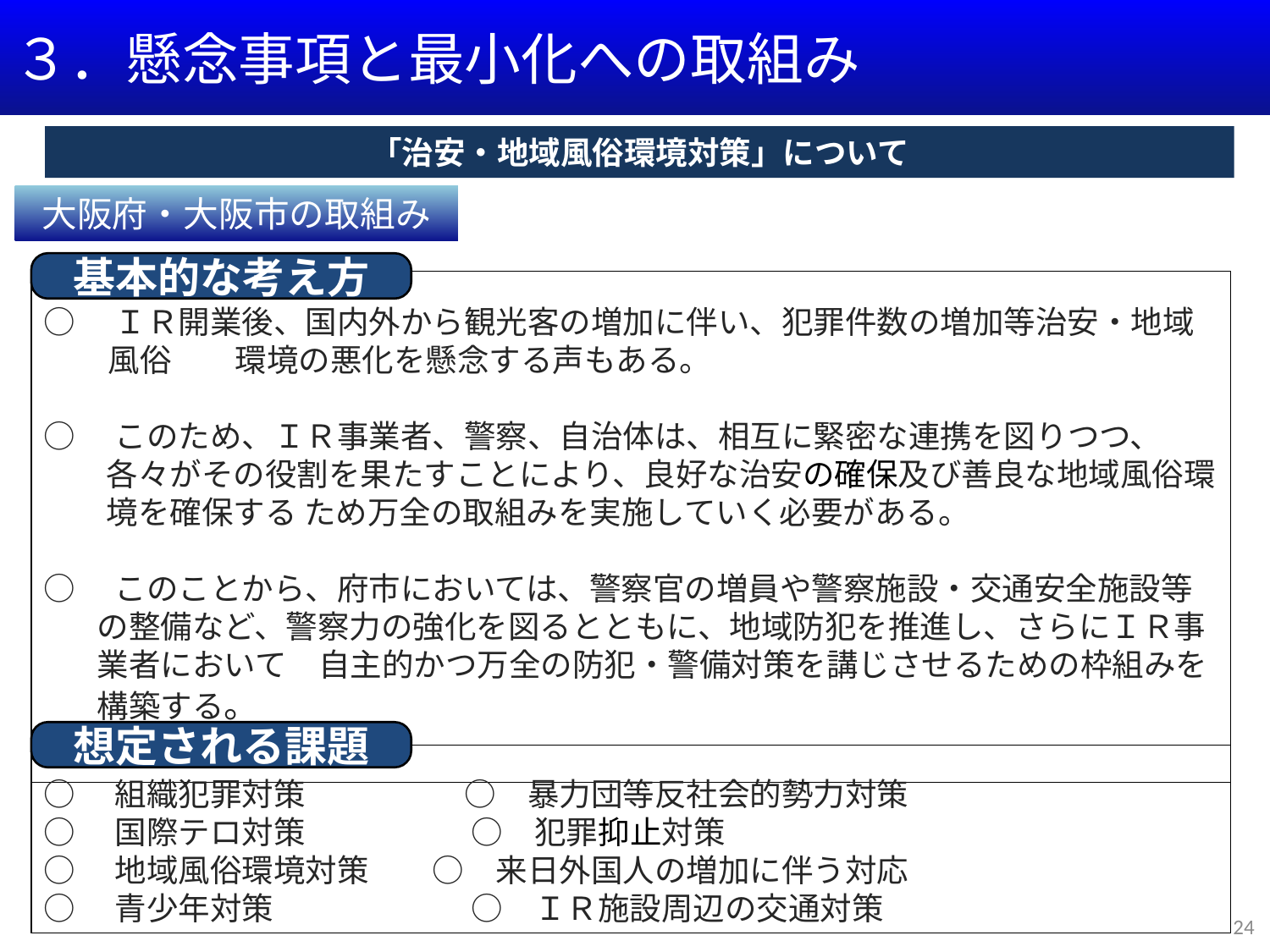

３．懸念事項と最小化への取組み
「治安・地域風俗環境対策」について
大阪府・大阪市の取組み
基本的な考え方

○　ＩＲ開業後、国内外から観光客の増加に伴い、犯罪件数の増加等治安・地域風俗　　環境の悪化を懸念する声もある。

○　このため、ＩＲ事業者、警察、自治体は、相互に緊密な連携を図りつつ、各々がその役割を果たすことにより、良好な治安の確保及び善良な地域風俗環境を確保する ため万全の取組みを実施していく必要がある。

○　このことから、府市においては、警察官の増員や警察施設・交通安全施設等の整備など、警察力の強化を図るとともに、地域防犯を推進し、さらにＩＲ事業者において　自主的かつ万全の防犯・警備対策を講じさせるための枠組みを構築する。

想定される課題

○　組織犯罪対策　　　　　○　暴力団等反社会的勢力対策
○　国際テロ対策　　　　　 ○　犯罪抑止対策
○　地域風俗環境対策　　○　来日外国人の増加に伴う対応
○　青少年対策　　　　　　 ○　ＩＲ施設周辺の交通対策
24